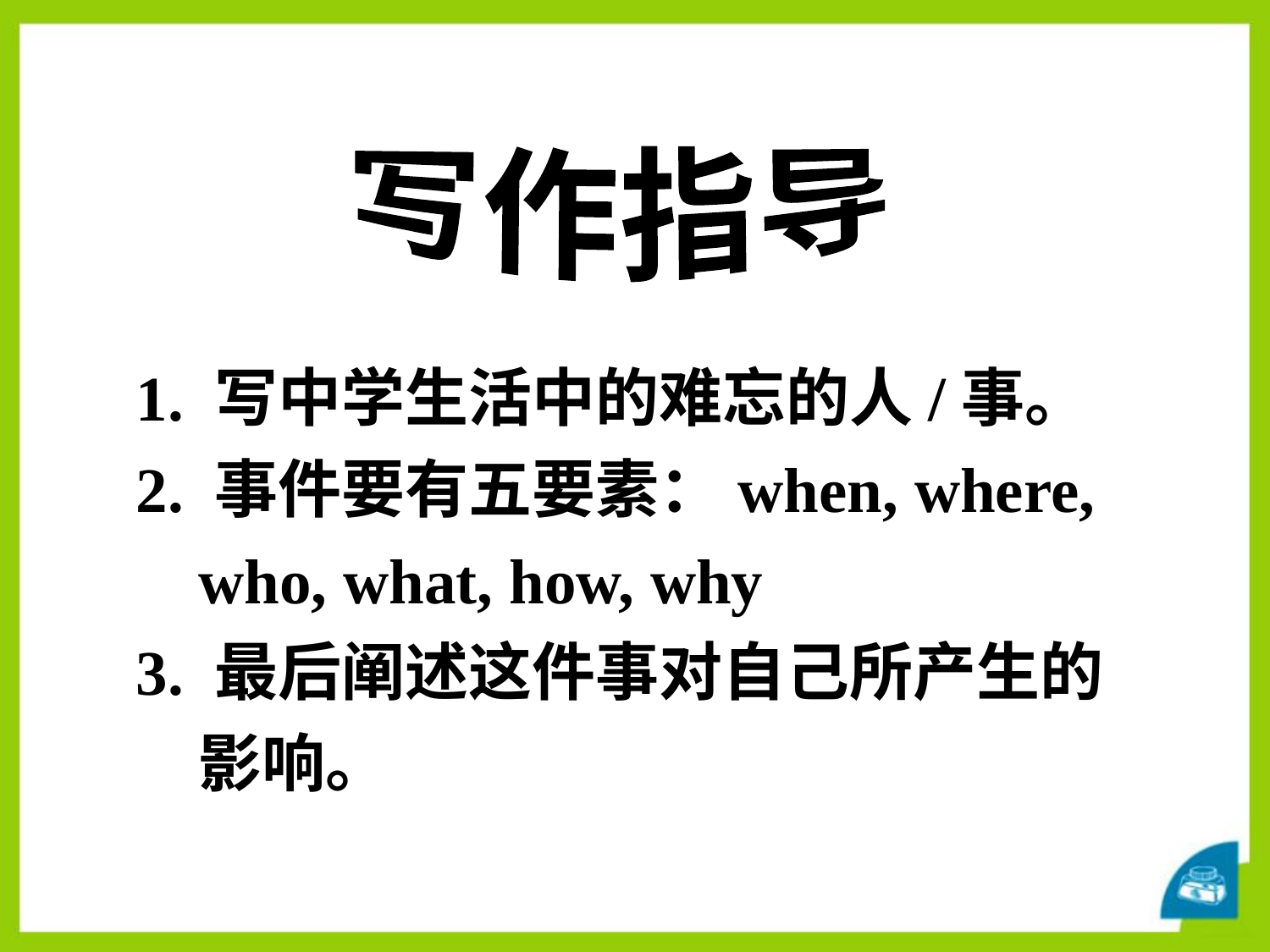

写作指导
1. 写中学生活中的难忘的人/事。
2. 事件要有五要素：when, where, who, what, how, why
3. 最后阐述这件事对自己所产生的影响。